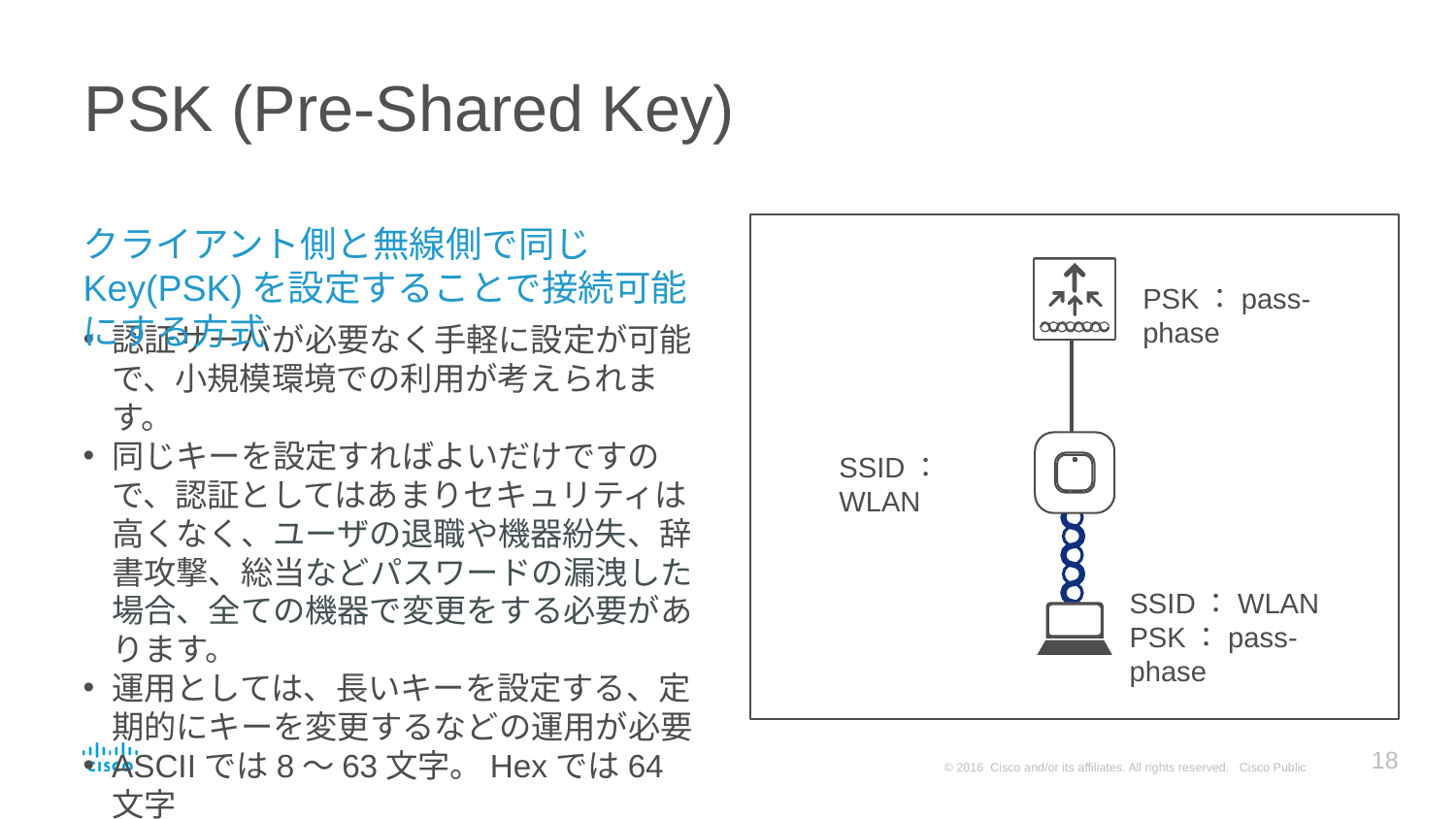

# PSK (Pre-Shared Key)
クライアント側と無線側で同じKey(PSK)を設定することで接続可能にする方式

PSK：pass-phase
認証サーバが必要なく手軽に設定が可能で、小規模環境での利用が考えられます。
同じキーを設定すればよいだけですので、認証としてはあまりセキュリティは高くなく、ユーザの退職や機器紛失、辞書攻撃、総当などパスワードの漏洩した場合、全ての機器で変更をする必要があります。
運用としては、長いキーを設定する、定期的にキーを変更するなどの運用が必要
ASCIIでは8～63文字。Hexでは64文字

SSID：WLAN

SSID：WLAN
PSK：pass-phase